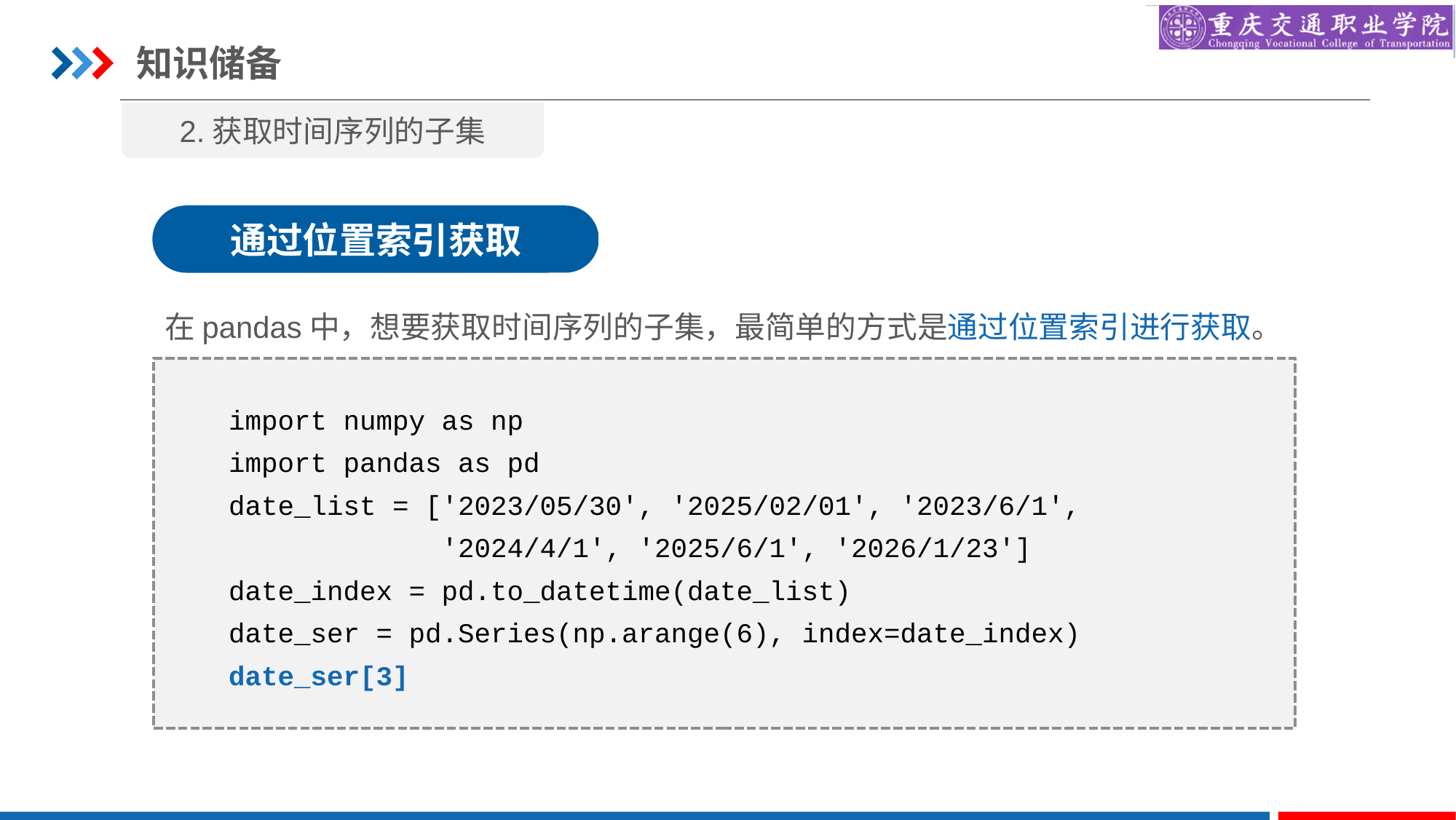

知识储备

2.获取时间序列的子集
通过位置索引获取
在pandas中，想要获取时间序列的子集，最简单的方式是通过位置索引进行获取。

import numpy as np
import pandas as pd
date_list = ['2023/05/30', '2025/02/01', '2023/6/1',
             '2024/4/1', '2025/6/1', '2026/1/23']
date_index = pd.to_datetime(date_list)
date_ser = pd.Series(np.arange(6), index=date_index)
date_ser[3]